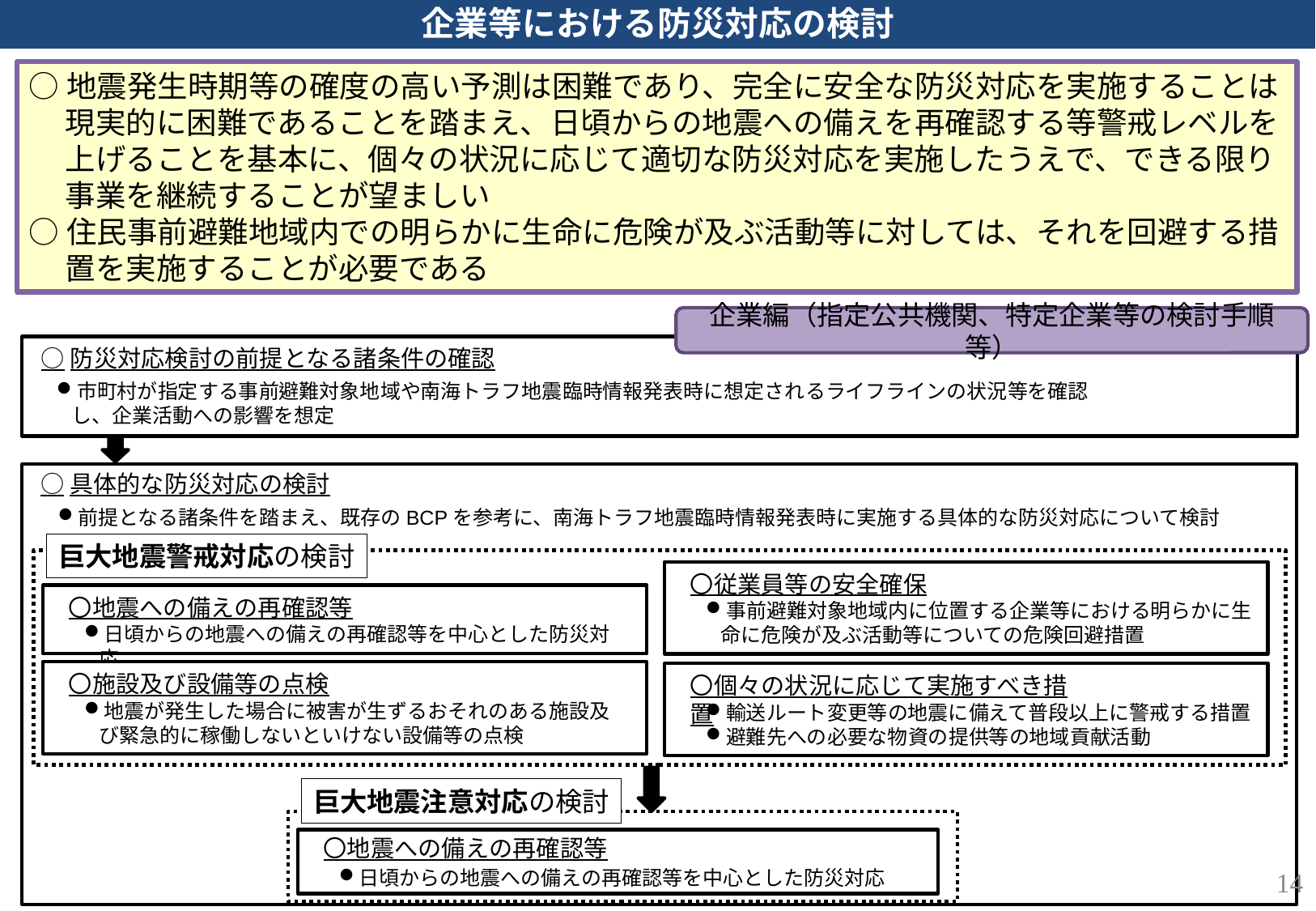

企業等における防災対応の検討
○地震発生時期等の確度の高い予測は困難であり、完全に安全な防災対応を実施することは現実的に困難であることを踏まえ、日頃からの地震への備えを再確認する等警戒レベルを上げることを基本に、個々の状況に応じて適切な防災対応を実施したうえで、できる限り事業を継続することが望ましい
○住民事前避難地域内での明らかに生命に危険が及ぶ活動等に対しては、それを回避する措置を実施することが必要である
企業編（指定公共機関、特定企業等の検討手順等）

○防災対応検討の前提となる諸条件の確認
市町村が指定する事前避難対象地域や南海トラフ地震臨時情報発表時に想定されるライフラインの状況等を確認し、企業活動への影響を想定

○具体的な防災対応の検討

前提となる諸条件を踏まえ、既存のBCPを参考に、南海トラフ地震臨時情報発表時に実施する具体的な防災対応について検討
巨大地震警戒対応の検討

〇従業員等の安全確保

〇地震への備えの再確認等
事前避難対象地域内に位置する企業等における明らかに生命に危険が及ぶ活動等についての危険回避措置
日頃からの地震への備えの再確認等を中心とした防災対応

〇施設及び設備等の点検

〇個々の状況に応じて実施すべき措置
地震が発生した場合に被害が生ずるおそれのある施設及び緊急的に稼働しないといけない設備等の点検
輸送ルート変更等の地震に備えて普段以上に警戒する措置
避難先への必要な物資の提供等の地域貢献活動

巨大地震注意対応の検討

〇地震への備えの再確認等

日頃からの地震への備えの再確認等を中心とした防災対応
14